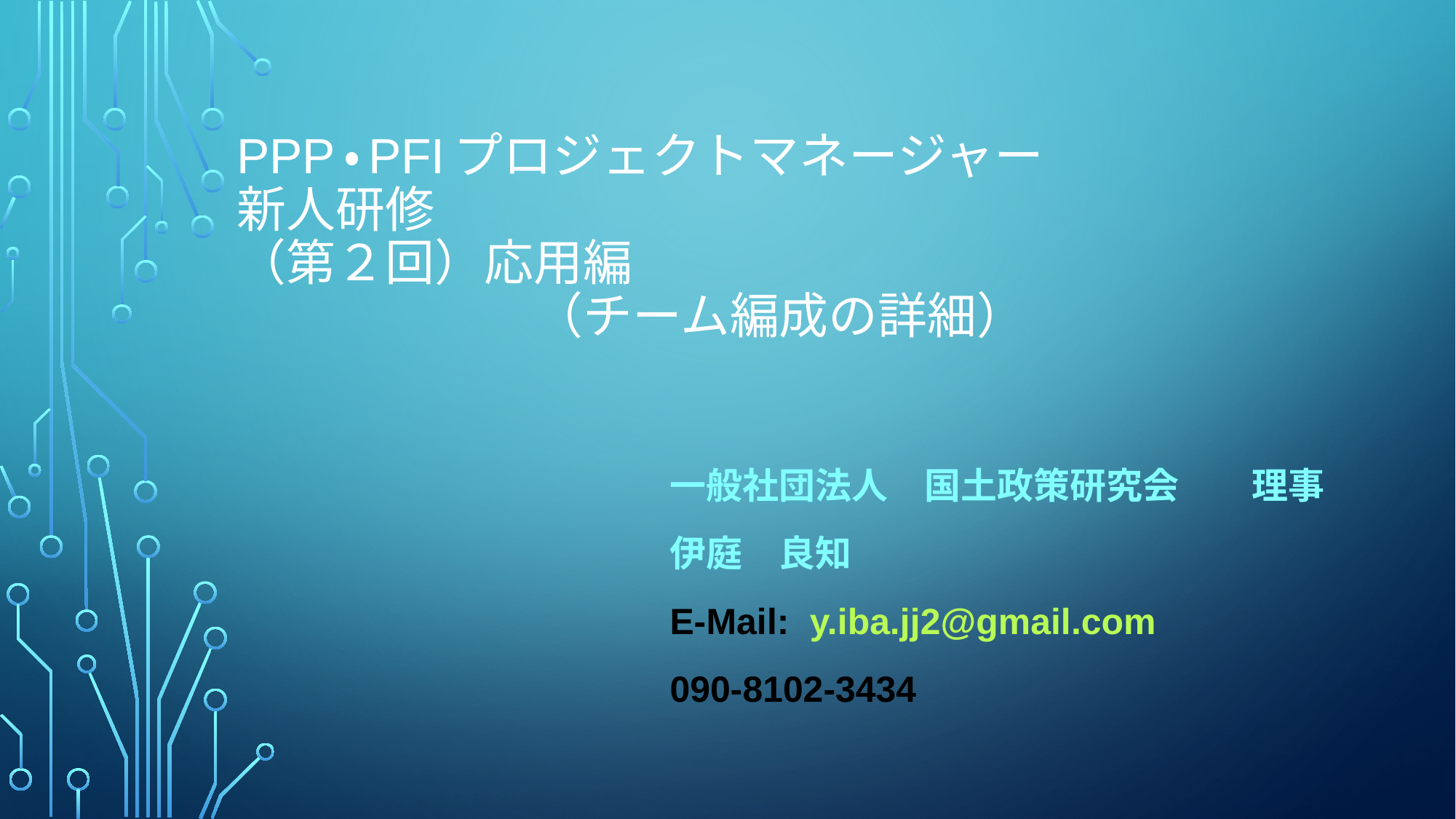

# PPP・PFIプロジェクトマネージャー 新人研修 （第２回）応用編 　　　　　　（チーム編成の詳細）
一般社団法人　国土政策研究会　　理事
伊庭　良知
E-Mail:  y.iba.jj2@gmail.com
090-8102-3434